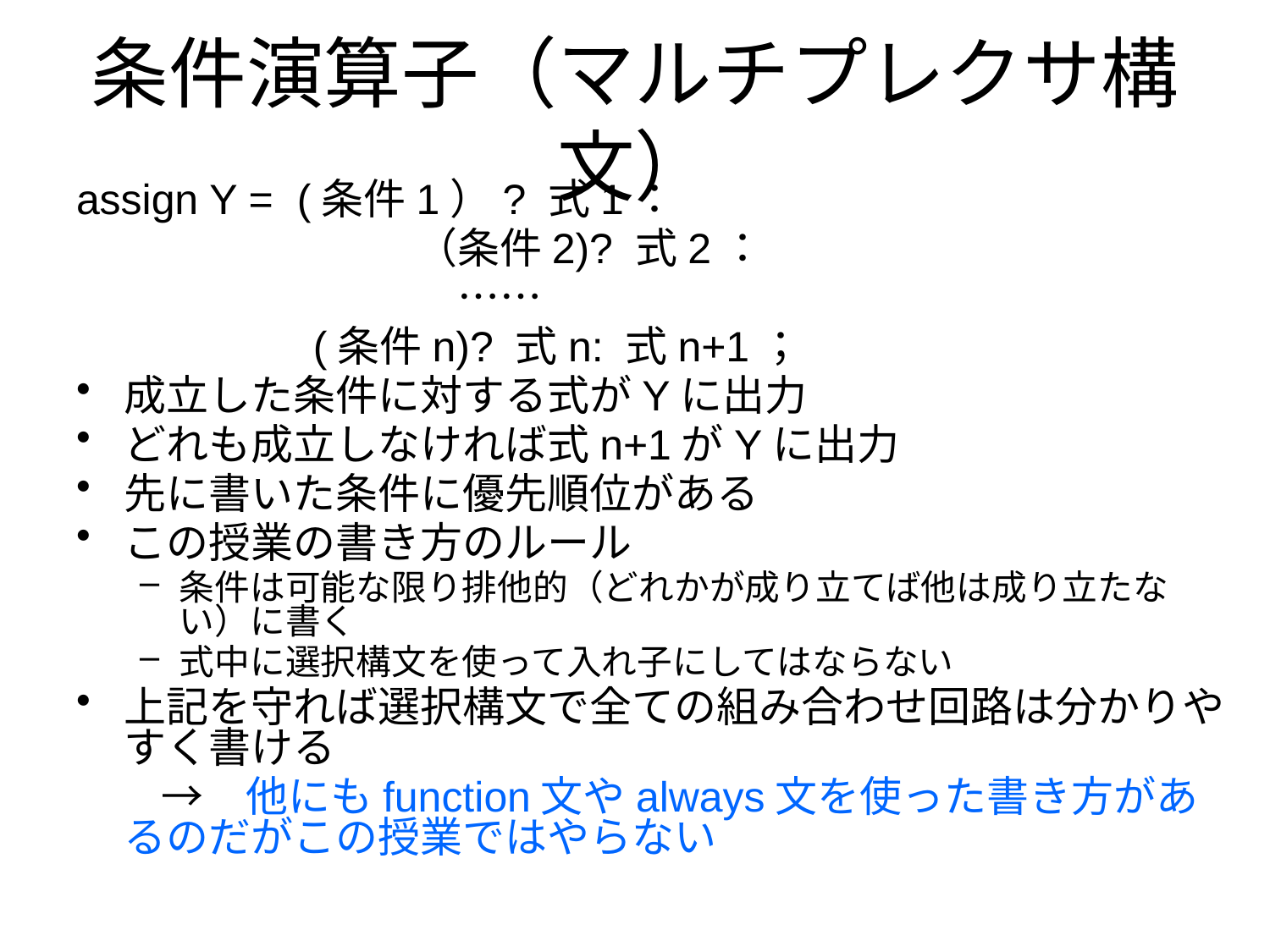

# 条件演算子（マルチプレクサ構文）
assign Y =  (条件1）? 式1：
　　　　　　　　（条件2)? 式2：
　　　　　　　　　……
                    (条件n)? 式n: 式n+1；
成立した条件に対する式がYに出力
どれも成立しなければ式n+1がYに出力
先に書いた条件に優先順位がある
この授業の書き方のルール
条件は可能な限り排他的（どれかが成り立てば他は成り立たない）に書く
式中に選択構文を使って入れ子にしてはならない
上記を守れば選択構文で全ての組み合わせ回路は分かりやすく書ける
　　→　他にもfunction文やalways文を使った書き方があるのだがこの授業ではやらない